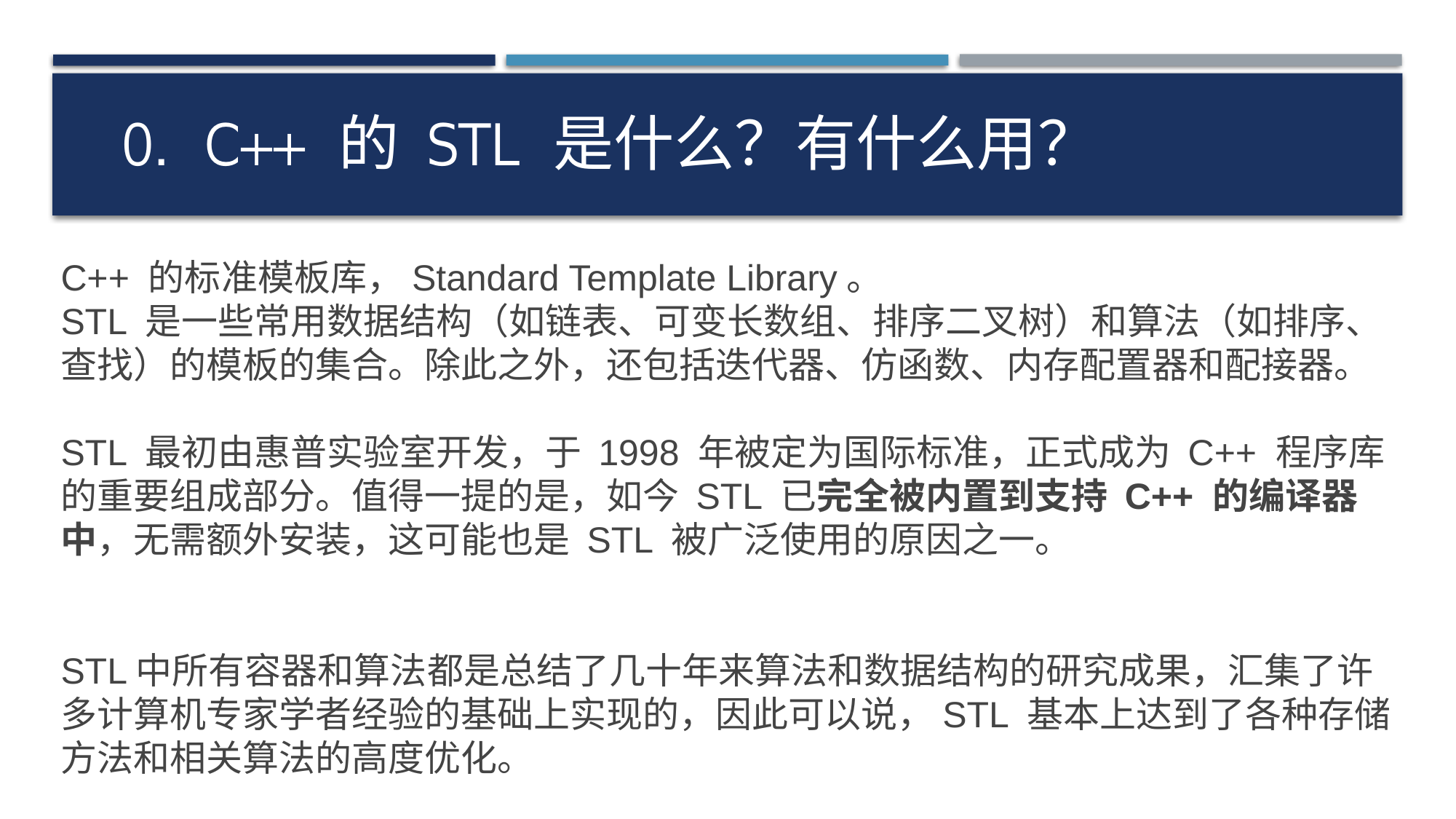

0.  C++ 的 STL 是什么？有什么用？
C++ 的标准模板库，Standard Template Library。
STL 是一些常用数据结构（如链表、可变长数组、排序二叉树）和算法（如排序、查找）的模板的集合。除此之外，还包括迭代器、仿函数、内存配置器和配接器。

STL 最初由惠普实验室开发，于 1998 年被定为国际标准，正式成为 C++ 程序库的重要组成部分。值得一提的是，如今 STL 已完全被内置到支持 C++ 的编译器中，无需额外安装，这可能也是 STL 被广泛使用的原因之一。

STL中所有容器和算法都是总结了几十年来算法和数据结构的研究成果，汇集了许多计算机专家学者经验的基础上实现的，因此可以说，STL 基本上达到了各种存储方法和相关算法的高度优化。